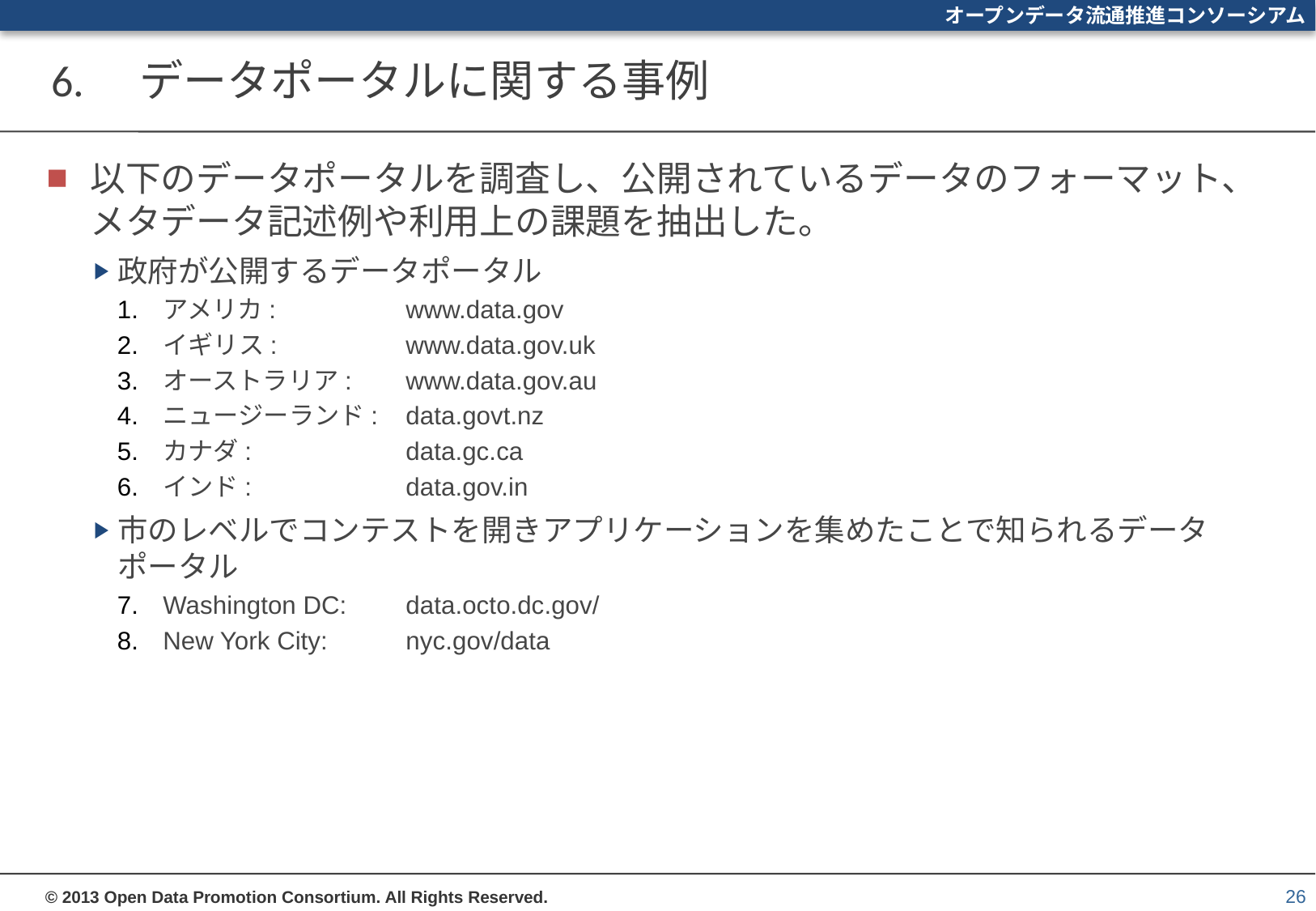

# 6.　データポータルに関する事例
以下のデータポータルを調査し、公開されているデータのフォーマット、メタデータ記述例や利用上の課題を抽出した。
政府が公開するデータポータル
アメリカ:		www.data.gov
イギリス:		www.data.gov.uk
オーストラリア:	www.data.gov.au
ニュージーランド:	data.govt.nz
カナダ:		data.gc.ca
インド:		data.gov.in
市のレベルでコンテストを開きアプリケーションを集めたことで知られるデータポータル
Washington DC:	data.octo.dc.gov/
New York City:	nyc.gov/data
26